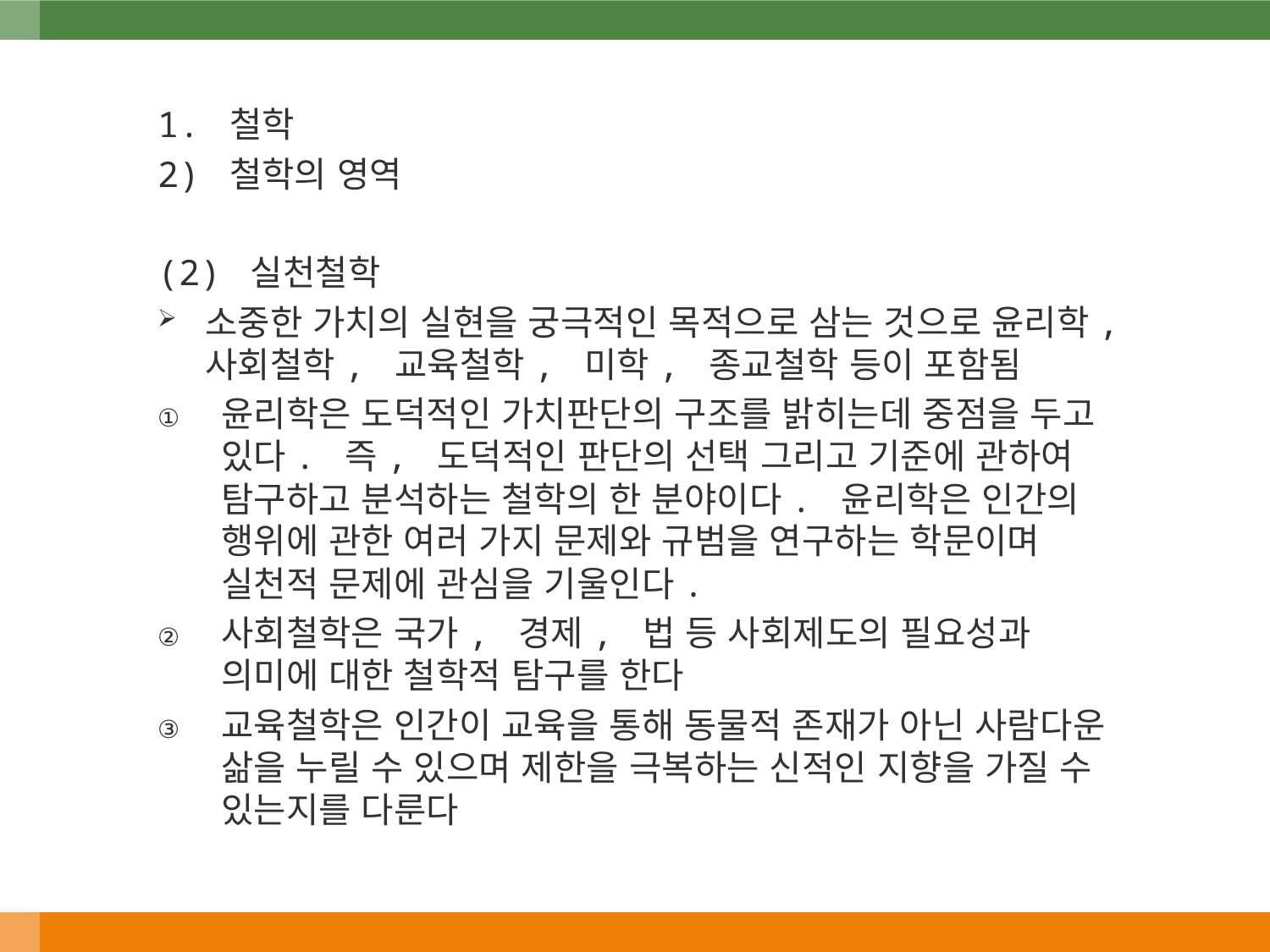

1. 철학
2) 철학의 영역

(2) 실천철학
소중한 가치의 실현을 궁극적인 목적으로 삼는 것으로 윤리학, 사회철학, 교육철학, 미학, 종교철학 등이 포함됨
윤리학은 도덕적인 가치판단의 구조를 밝히는데 중점을 두고 있다. 즉, 도덕적인 판단의 선택 그리고 기준에 관하여 탐구하고 분석하는 철학의 한 분야이다. 윤리학은 인간의 행위에 관한 여러 가지 문제와 규범을 연구하는 학문이며 실천적 문제에 관심을 기울인다.
사회철학은 국가, 경제, 법 등 사회제도의 필요성과 의미에 대한 철학적 탐구를 한다
교육철학은 인간이 교육을 통해 동물적 존재가 아닌 사람다운 삶을 누릴 수 있으며 제한을 극복하는 신적인 지향을 가질 수 있는지를 다룬다